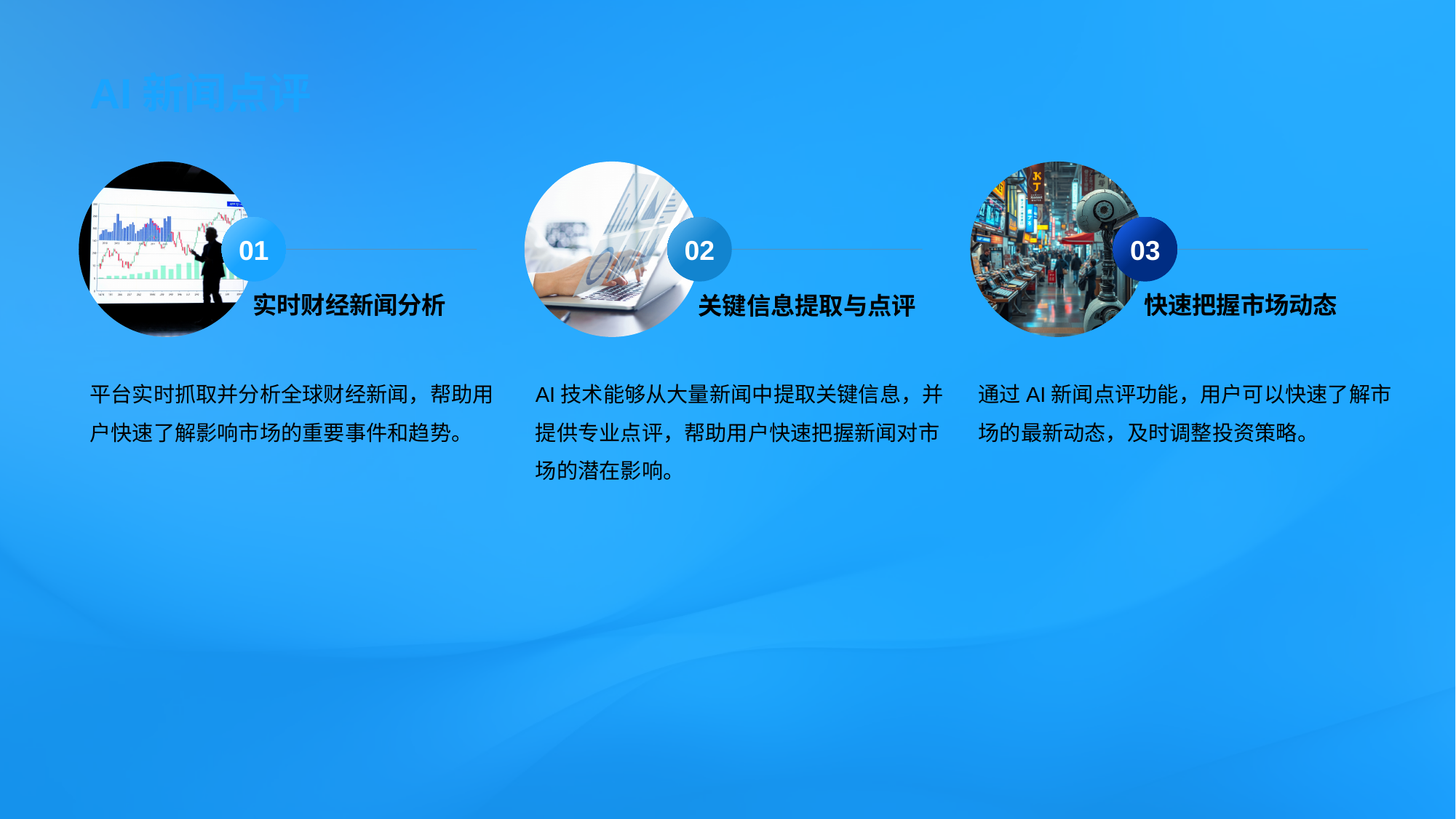

# AI新闻点评

02
03
01
实时财经新闻分析
快速把握市场动态
关键信息提取与点评
平台实时抓取并分析全球财经新闻，帮助用户快速了解影响市场的重要事件和趋势。
AI技术能够从大量新闻中提取关键信息，并提供专业点评，帮助用户快速把握新闻对市场的潜在影响。
通过AI新闻点评功能，用户可以快速了解市场的最新动态，及时调整投资策略。